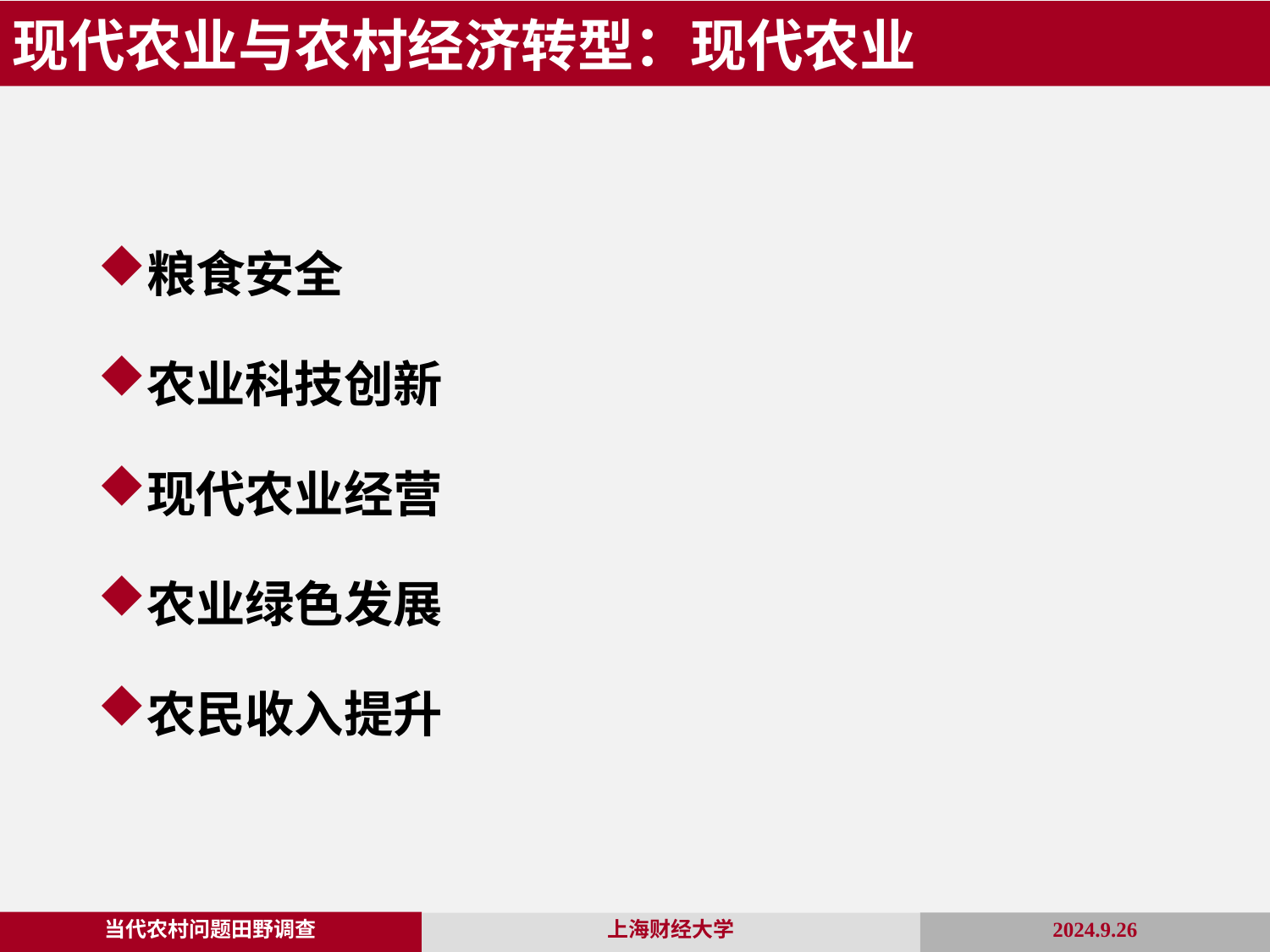

现代农业与农村经济转型：现代农业
粮食安全
农业科技创新
现代农业经营
农业绿色发展
农民收入提升
当代农村问题田野调查
2024.9.26
上海财经大学